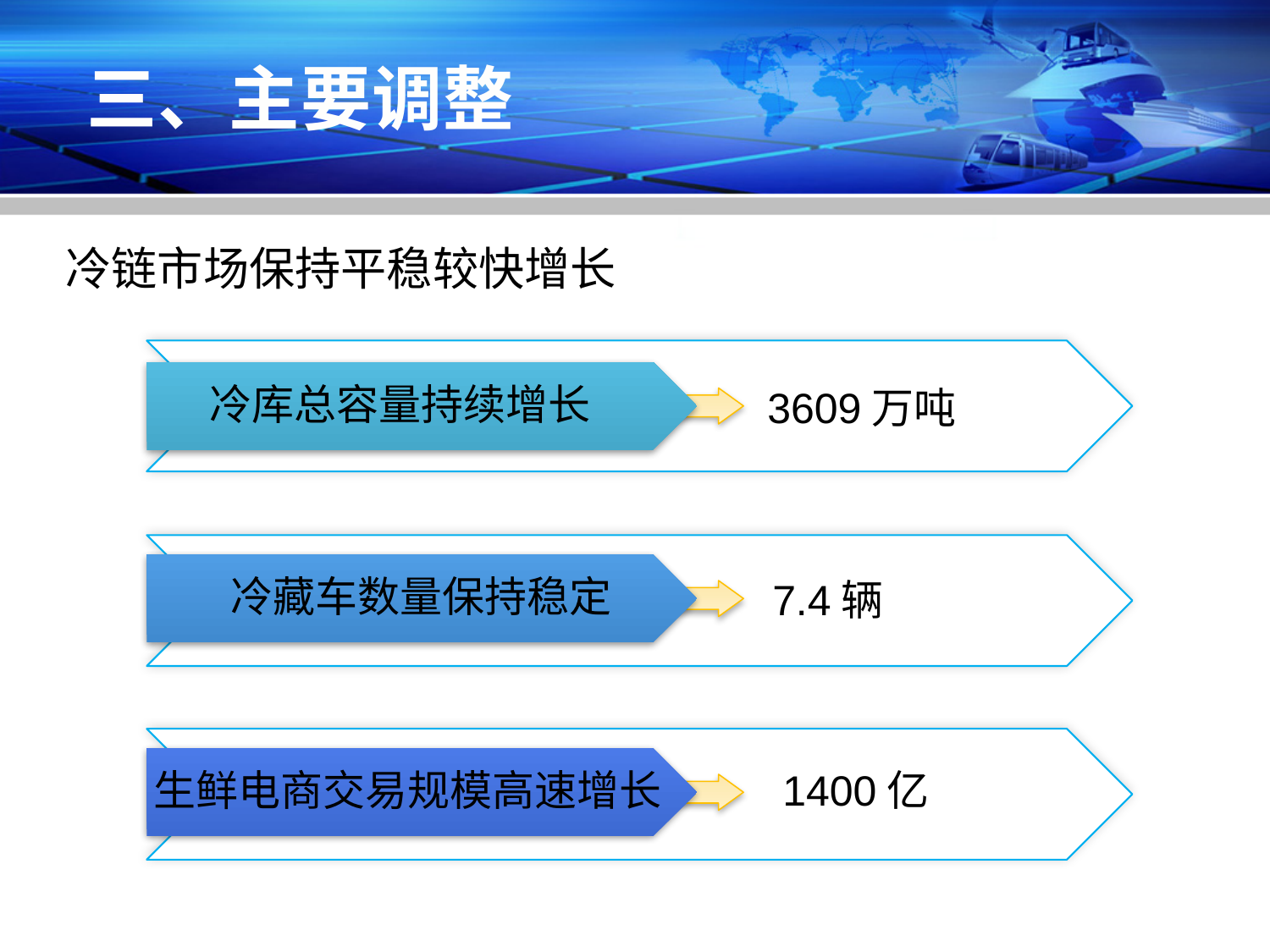

# 三、主要调整
冷链市场保持平稳较快增长

冷库总容量持续增长
3609万吨

冷藏车数量保持稳定
7.4辆

1400亿
生鲜电商交易规模高速增长